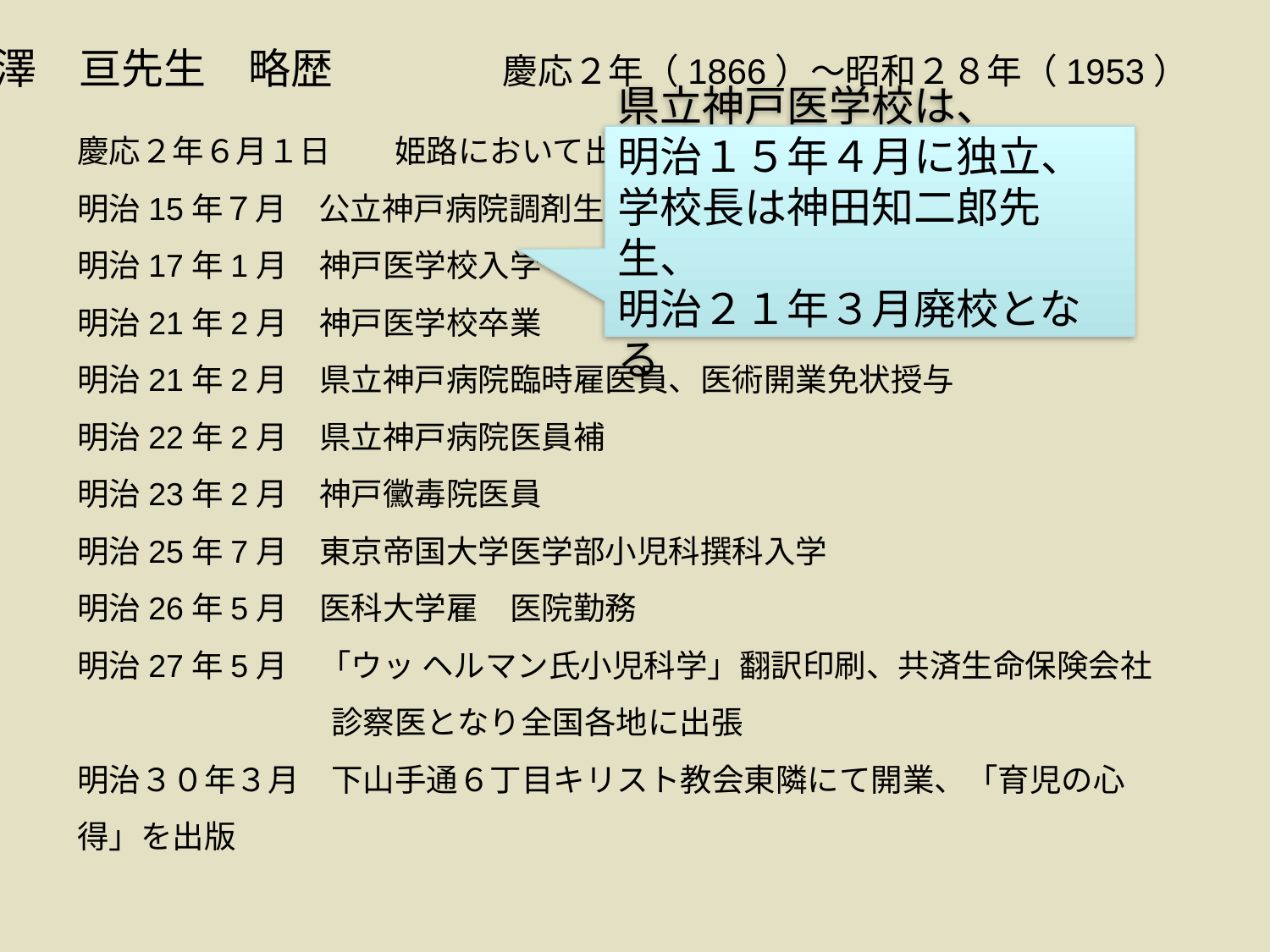

長澤　亘先生　略歴　　　　慶応２年（1866）〜昭和２８年（1953）
慶応２年６月１日　　姫路において出生
明治15年７月　公立神戸病院調剤生
明治17年1月　神戸医学校入学
明治21年2月　神戸医学校卒業
明治21年2月　県立神戸病院臨時雇医員、医術開業免状授与
明治22年2月　県立神戸病院医員補
明治23年2月　神戸黴毒院医員
明治25年7月　東京帝国大学医学部小児科撰科入学
明治26年5月　医科大学雇　医院勤務
明治27年5月　「ウッ ヘルマン氏小児科学」翻訳印刷、共済生命保険会社
		診察医となり全国各地に出張
明治３０年３月　下山手通６丁目キリスト教会東隣にて開業、「育児の心得」を出版
県立神戸医学校は、
明治１５年４月に独立、
学校長は神田知二郎先生、
明治２１年３月廃校となる